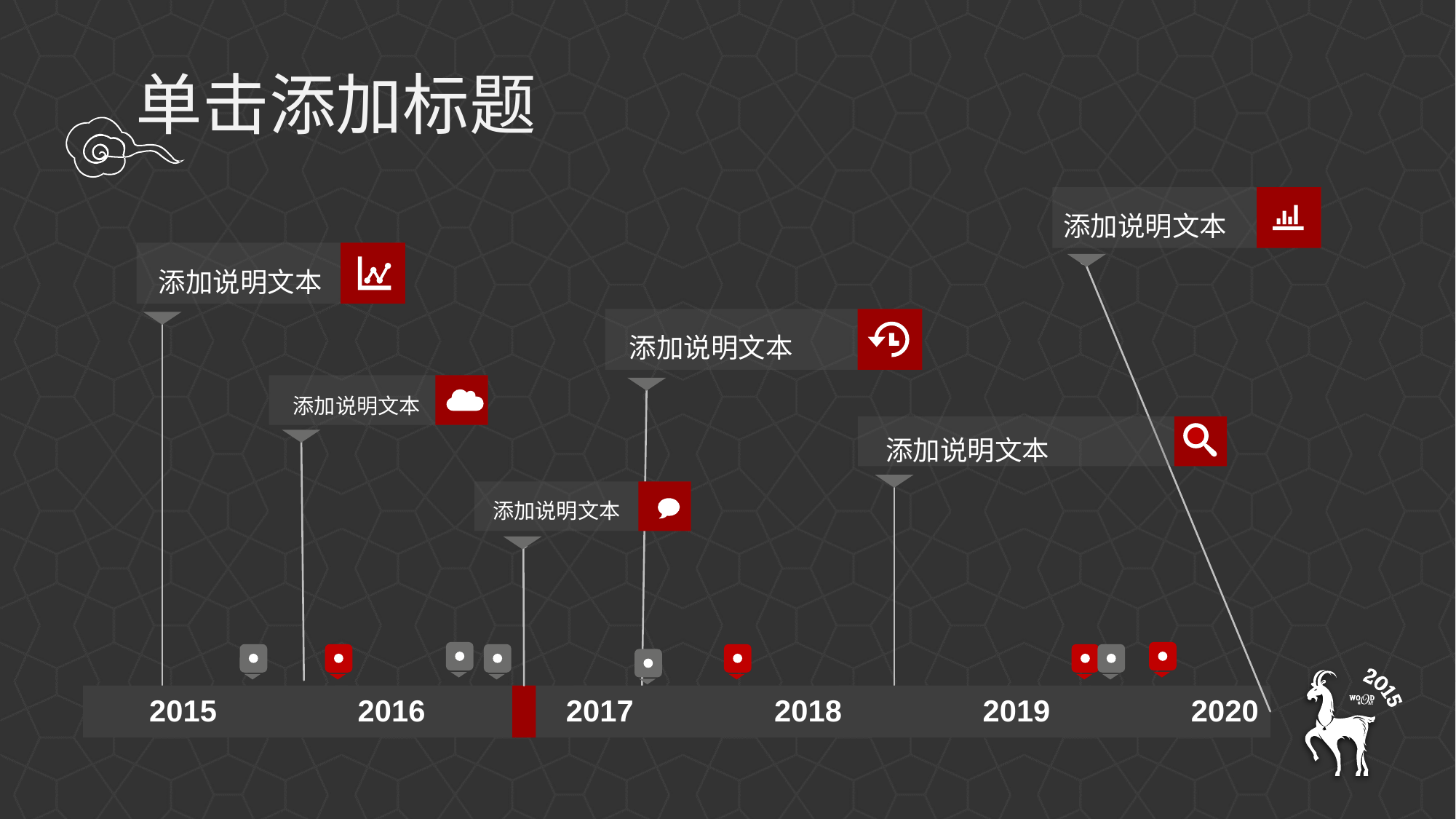

单击添加标题

添加说明文本

添加说明文本

添加说明文本

添加说明文本

添加说明文本

添加说明文本

2015
2016
2017
2018
2019
2020